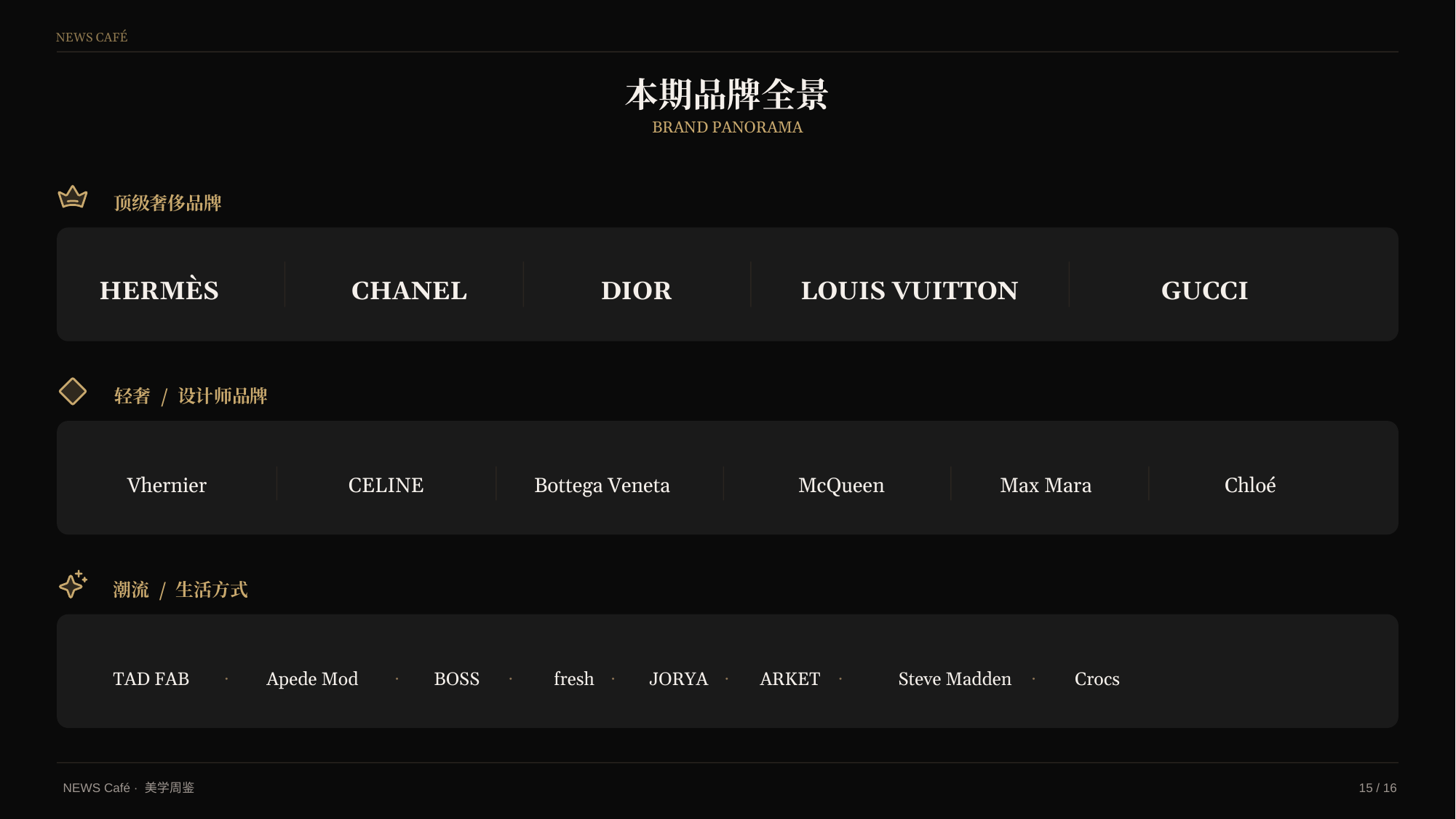

NEWS CAFÉ

本期品牌全景
BRAND PANORAMA

顶级奢侈品牌

HERMÈS
CHANEL
DIOR
LOUIS VUITTON
GUCCI

轻奢 / 设计师品牌

Vhernier
CELINE
Bottega Veneta
McQueen
Max Mara
Chloé

潮流 / 生活方式

TAD FAB
Apede Mod
BOSS
fresh
JORYA
ARKET
Steve Madden
Crocs
·
·
·
·
·
·
·

NEWS Café · 美学周鉴
15 / 16